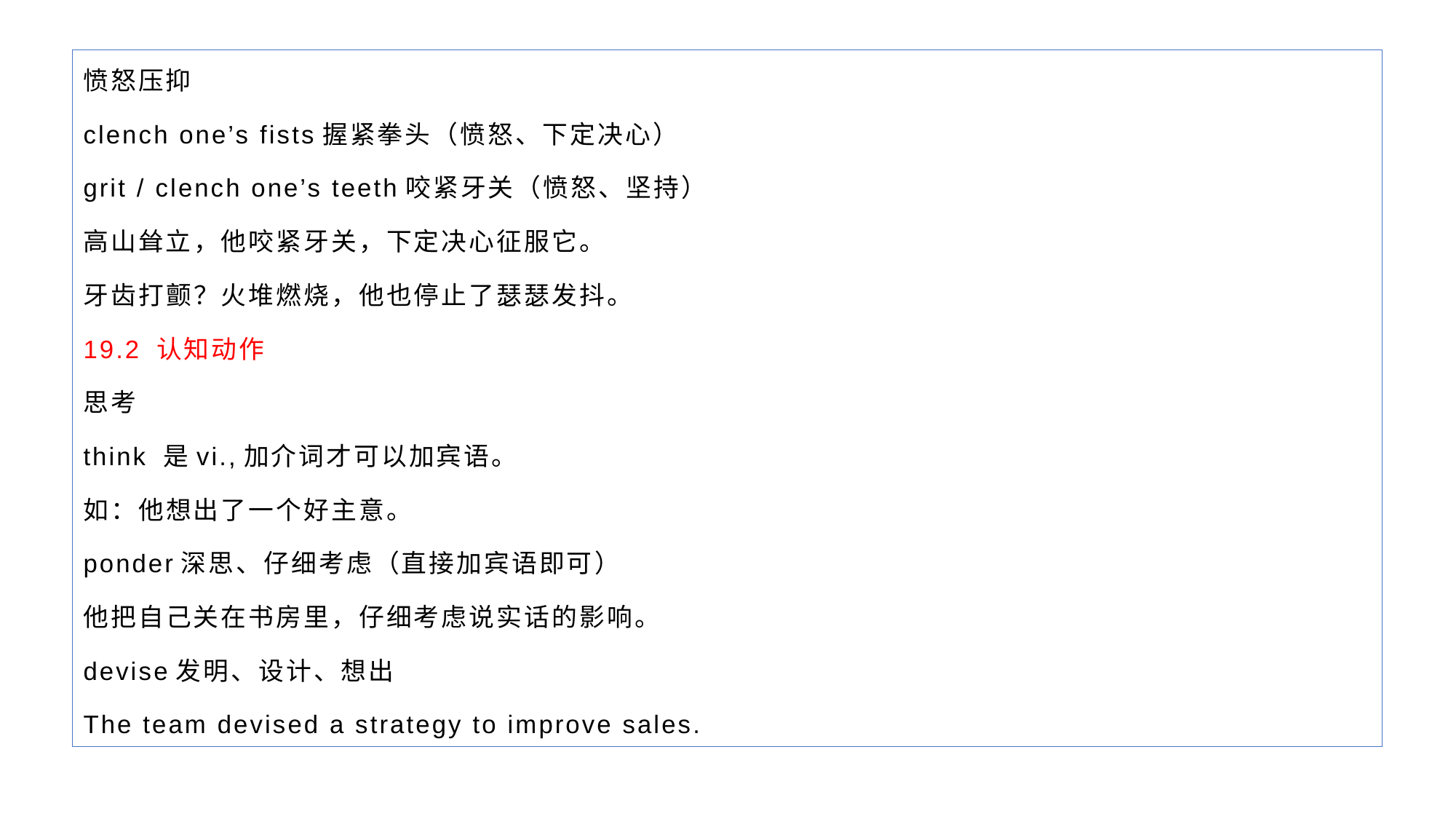

愤怒压抑
clench one’s fists握紧拳头（愤怒、下定决心）
grit / clench one’s teeth咬紧牙关（愤怒、坚持）
高山耸立，他咬紧牙关，下定决心征服它。
牙齿打颤？火堆燃烧，他也停止了瑟瑟发抖。
19.2 认知动作
思考
think 是vi.,加介词才可以加宾语。
如：他想出了一个好主意。
ponder深思、仔细考虑（直接加宾语即可）
他把自己关在书房里，仔细考虑说实话的影响。
devise发明、设计、想出
The team devised a strategy to improve sales.